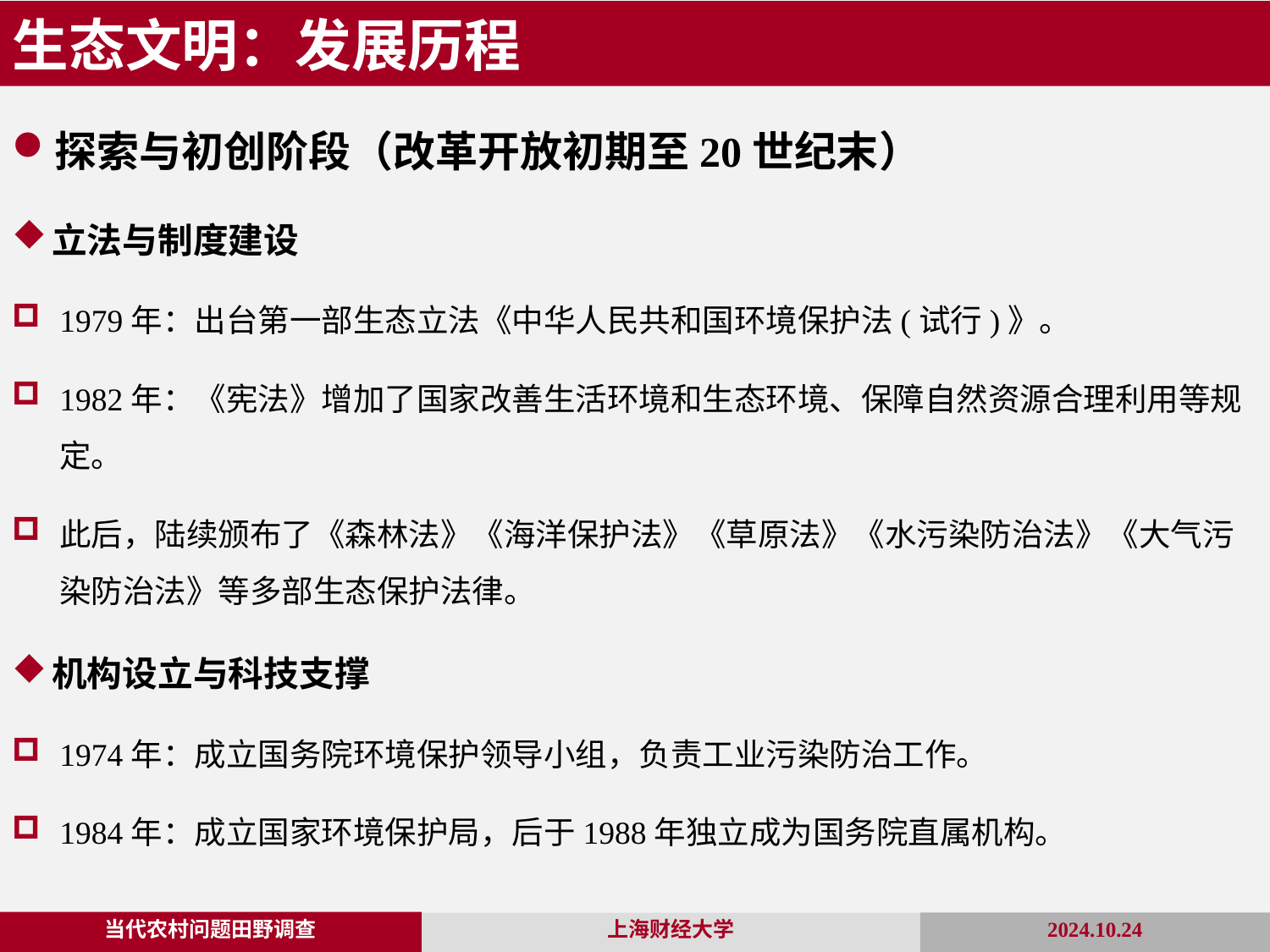

生态文明：发展历程
探索与初创阶段（改革开放初期至20世纪末）
立法与制度建设
1979年：出台第一部生态立法《中华人民共和国环境保护法(试行)》。
1982年：《宪法》增加了国家改善生活环境和生态环境、保障自然资源合理利用等规定。
此后，陆续颁布了《森林法》《海洋保护法》《草原法》《水污染防治法》《大气污染防治法》等多部生态保护法律。
机构设立与科技支撑
1974年：成立国务院环境保护领导小组，负责工业污染防治工作。
1984年：成立国家环境保护局，后于1988年独立成为国务院直属机构。
当代农村问题田野调查
2024.10.24
上海财经大学